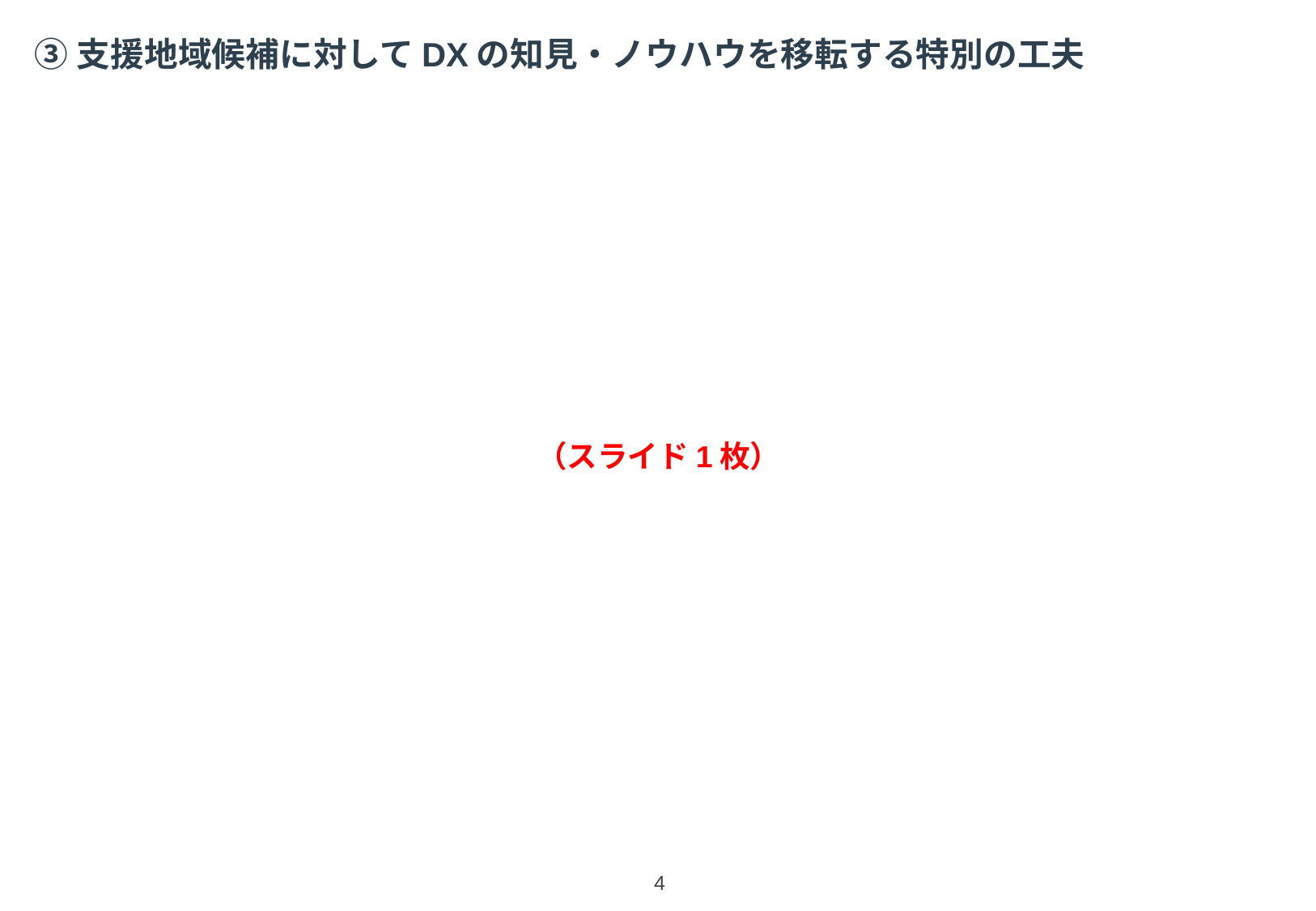

# ③支援地域候補に対してDXの知見・ノウハウを移転する特別の工夫
（スライド1枚）